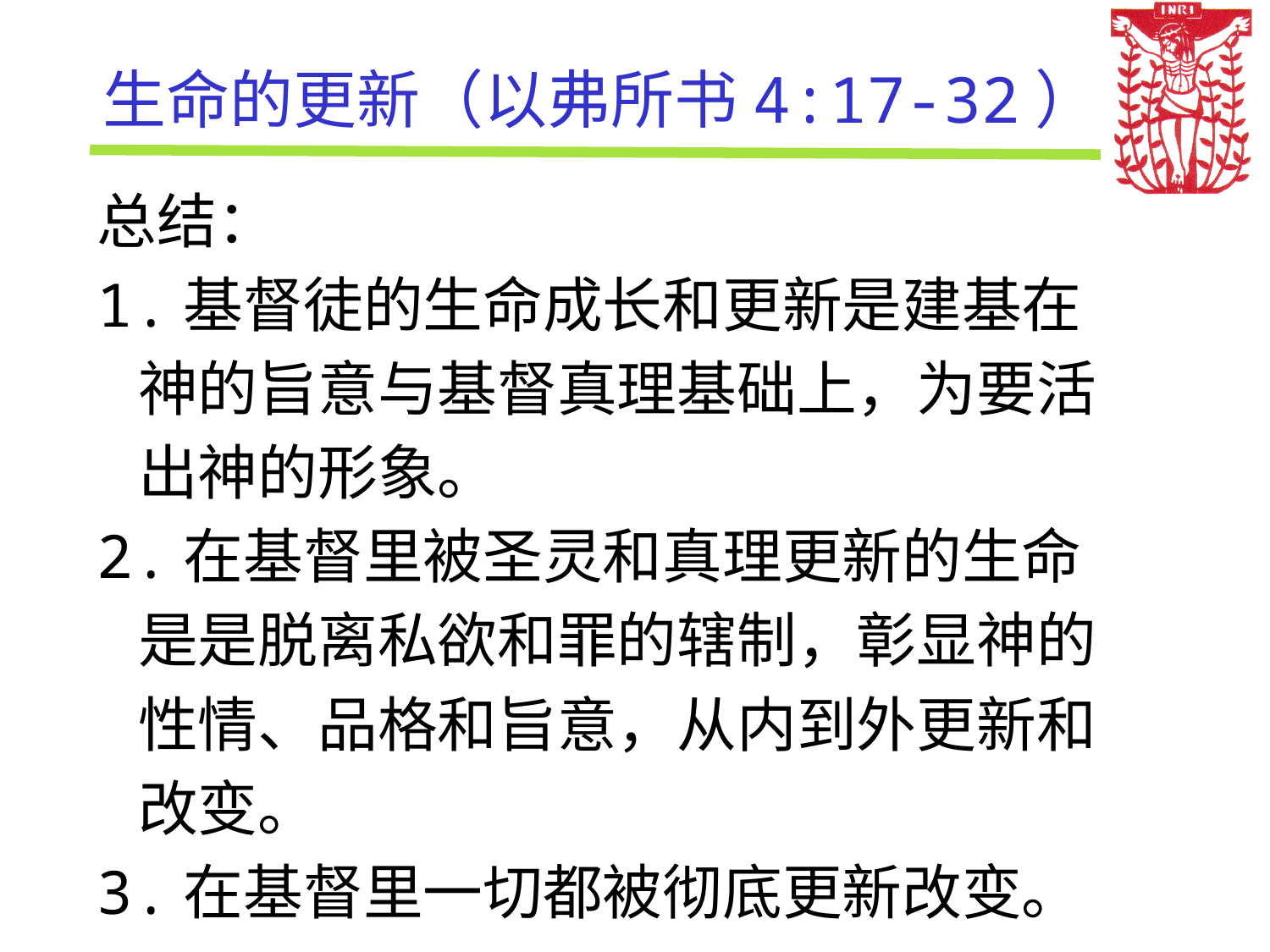

# 生命的更新（以弗所书4:17-32）

总结：
1.基督徒的生命成长和更新是建基在
  神的旨意与基督真理基础上，为要活
  出神的形象。
2.在基督里被圣灵和真理更新的生命
  是是脱离私欲和罪的辖制，彰显神的
  性情、品格和旨意，从内到外更新和
  改变。
3.在基督里一切都被彻底更新改变。